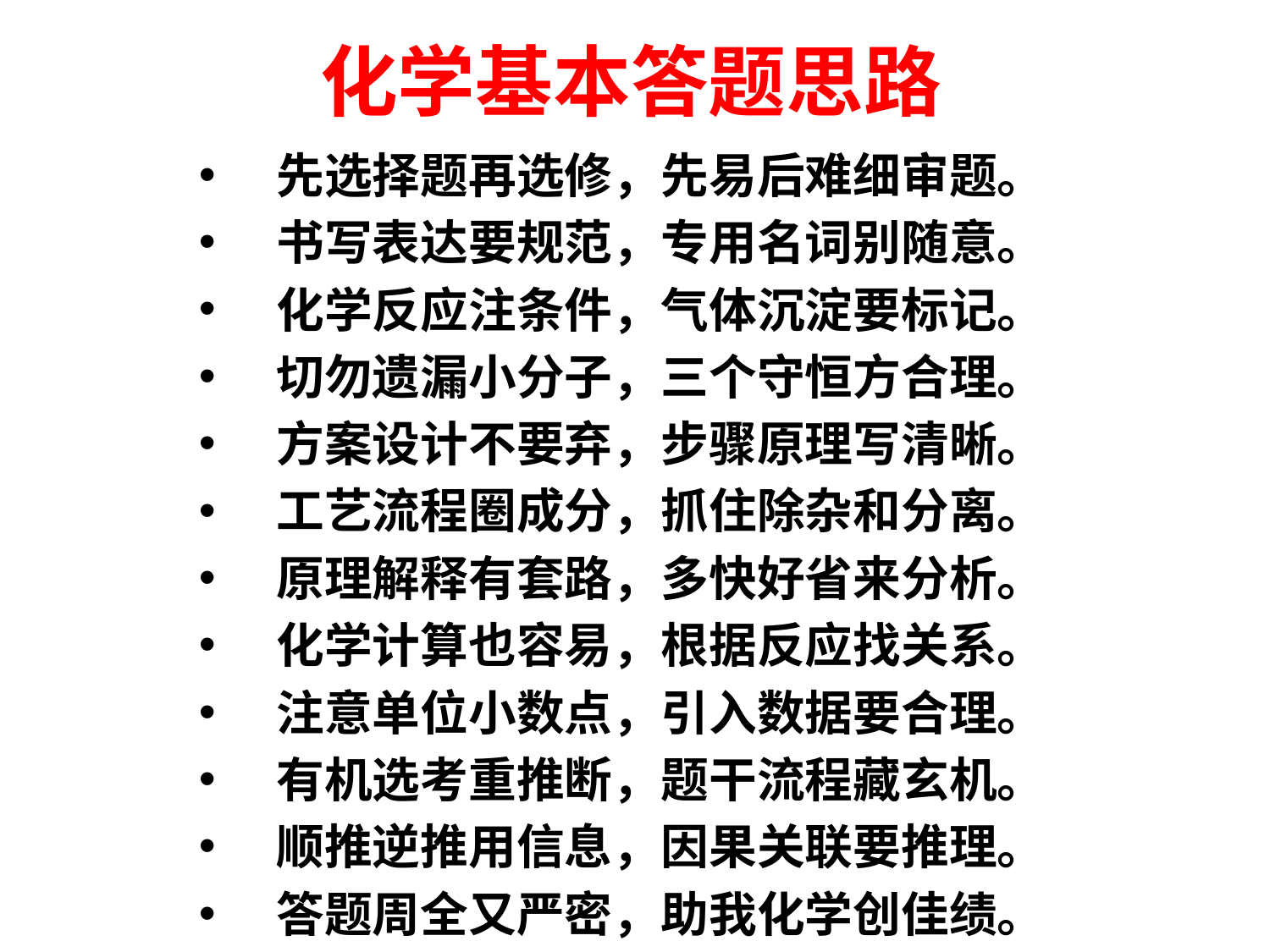

# 化学基本答题思路
先选择题再选修，先易后难细审题。
书写表达要规范，专用名词别随意。
化学反应注条件，气体沉淀要标记。
切勿遗漏小分子，三个守恒方合理。
方案设计不要弃，步骤原理写清晰。
工艺流程圈成分，抓住除杂和分离。
原理解释有套路，多快好省来分析。
化学计算也容易，根据反应找关系。
注意单位小数点，引入数据要合理。
有机选考重推断，题干流程藏玄机。
顺推逆推用信息，因果关联要推理。
答题周全又严密，助我化学创佳绩。